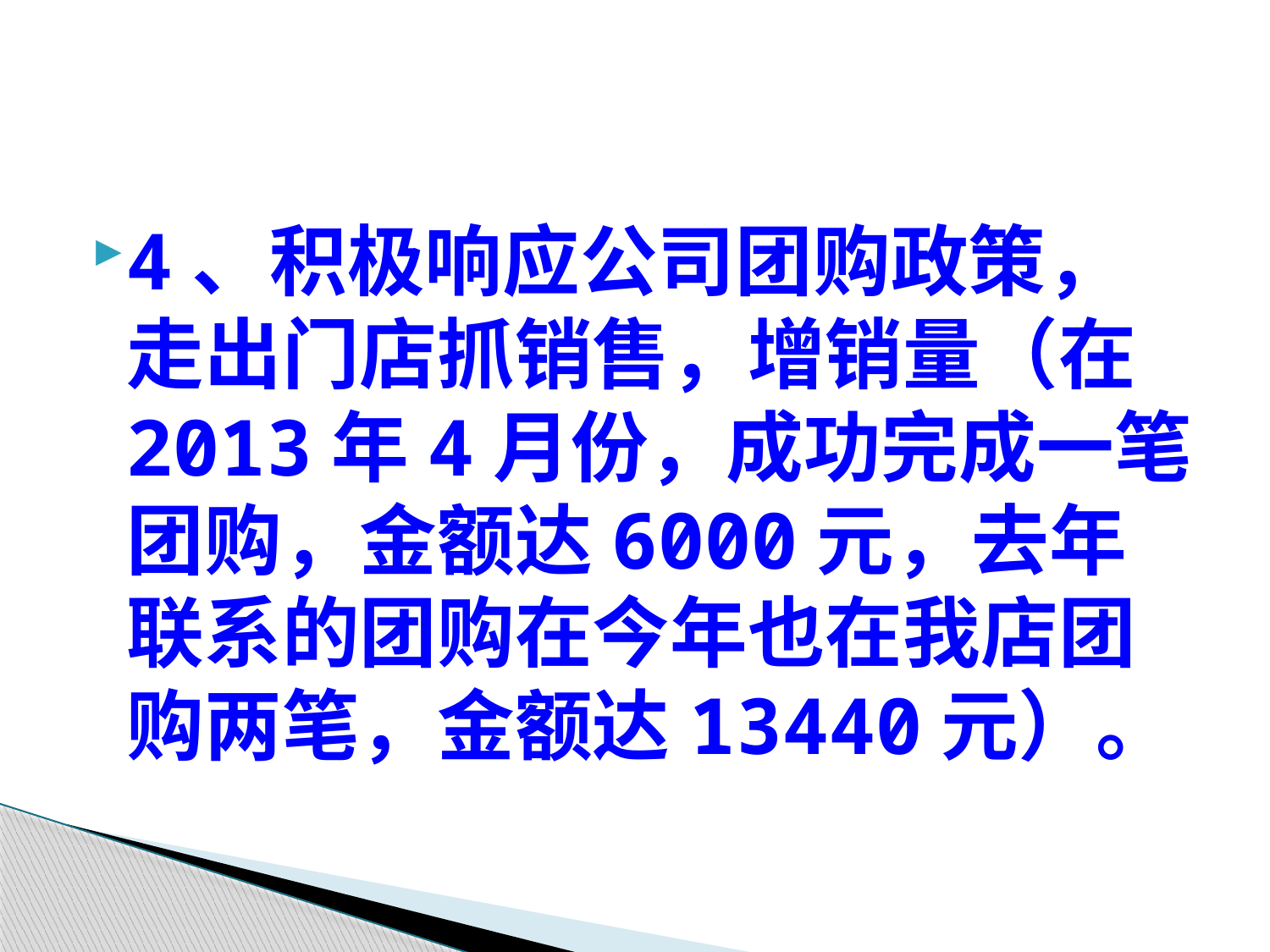

4、积极响应公司团购政策，走出门店抓销售，增销量（在2013年4月份，成功完成一笔团购，金额达6000元，去年联系的团购在今年也在我店团购两笔，金额达13440元）。